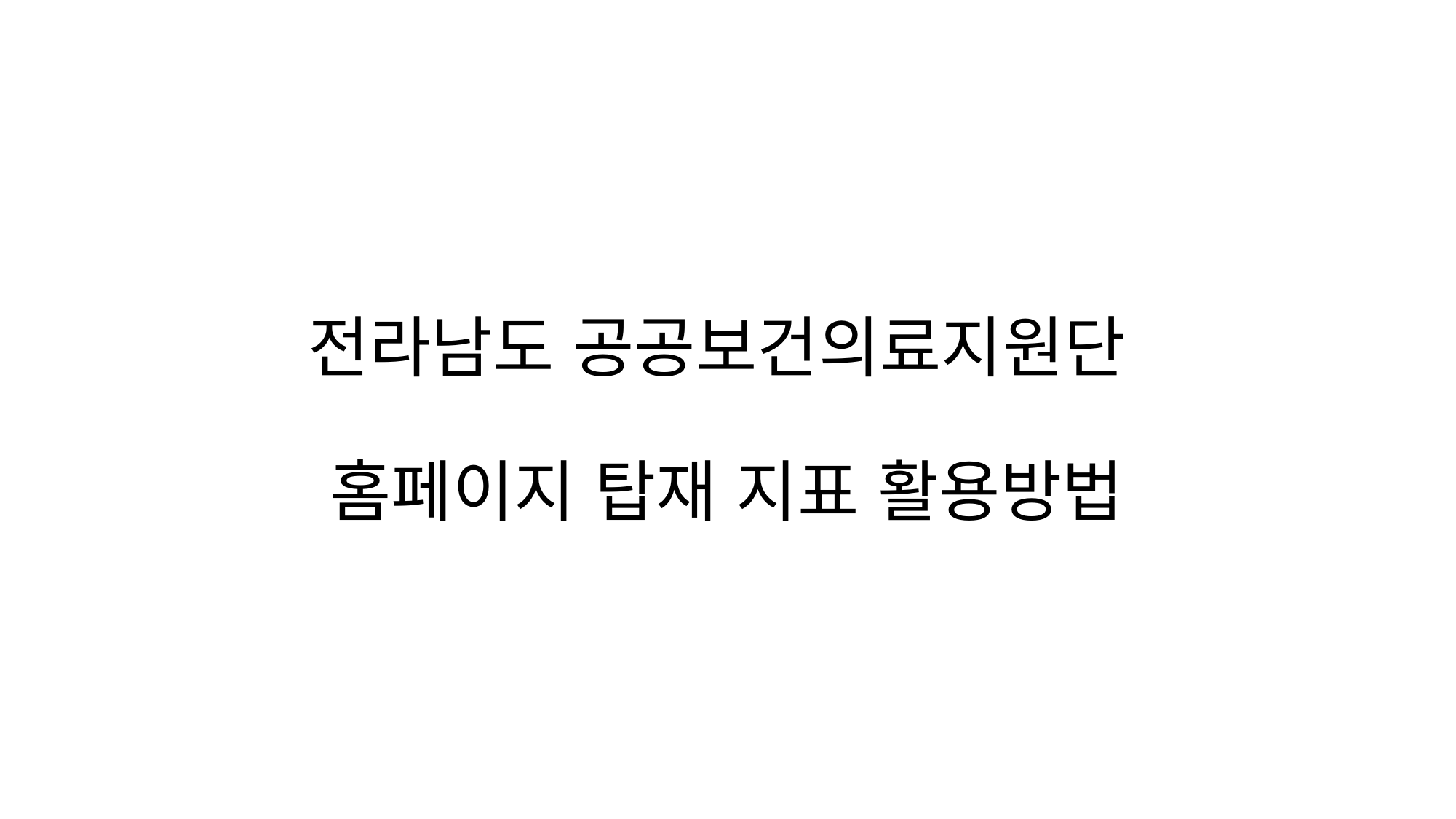

# 전라남도 공공보건의료지원단 홈페이지 탑재 지표 활용방법